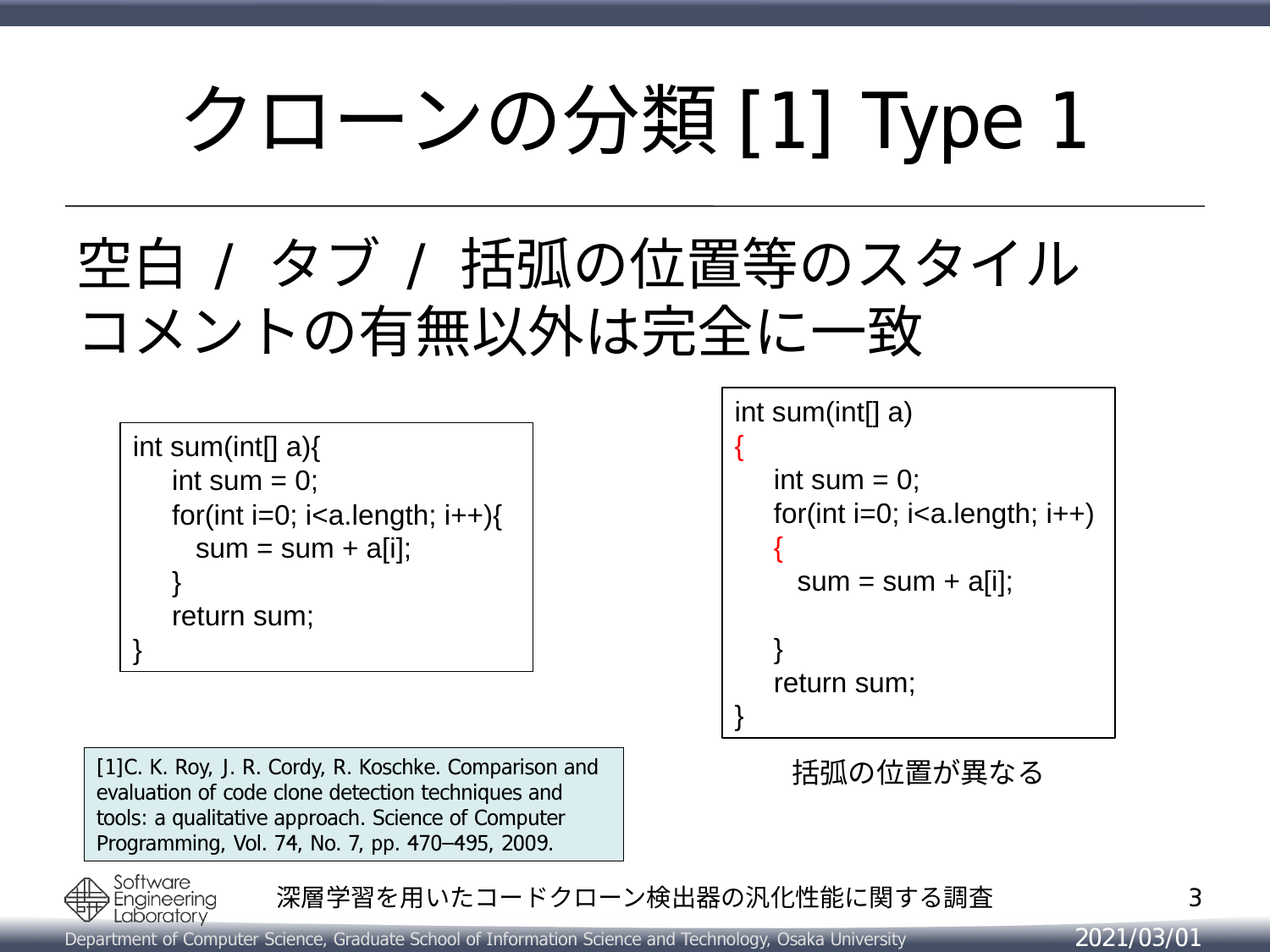

# クローンの分類[1] Type 1
空白 / タブ / 括弧の位置等のスタイル
コメントの有無以外は完全に一致
int sum(int[] a)
{
     int sum = 0;
     for(int i=0; i<a.length; i++)
     {
        sum = sum + a[i];
     }
     return sum;
}
int sum(int[] a){
     int sum = 0;
     for(int i=0; i<a.length; i++){
        sum = sum + a[i];
     }
     return sum;
}
[1]C. K. Roy, J. R. Cordy, R. Koschke. Comparison and evaluation of code clone detection techniques and tools: a qualitative approach. Science of Computer Programming, Vol. 74, No. 7, pp. 470–495, 2009.
括弧の位置が異なる
3
深層学習を用いたコードクローン検出器の汎化性能に関する調査
2021/03/01